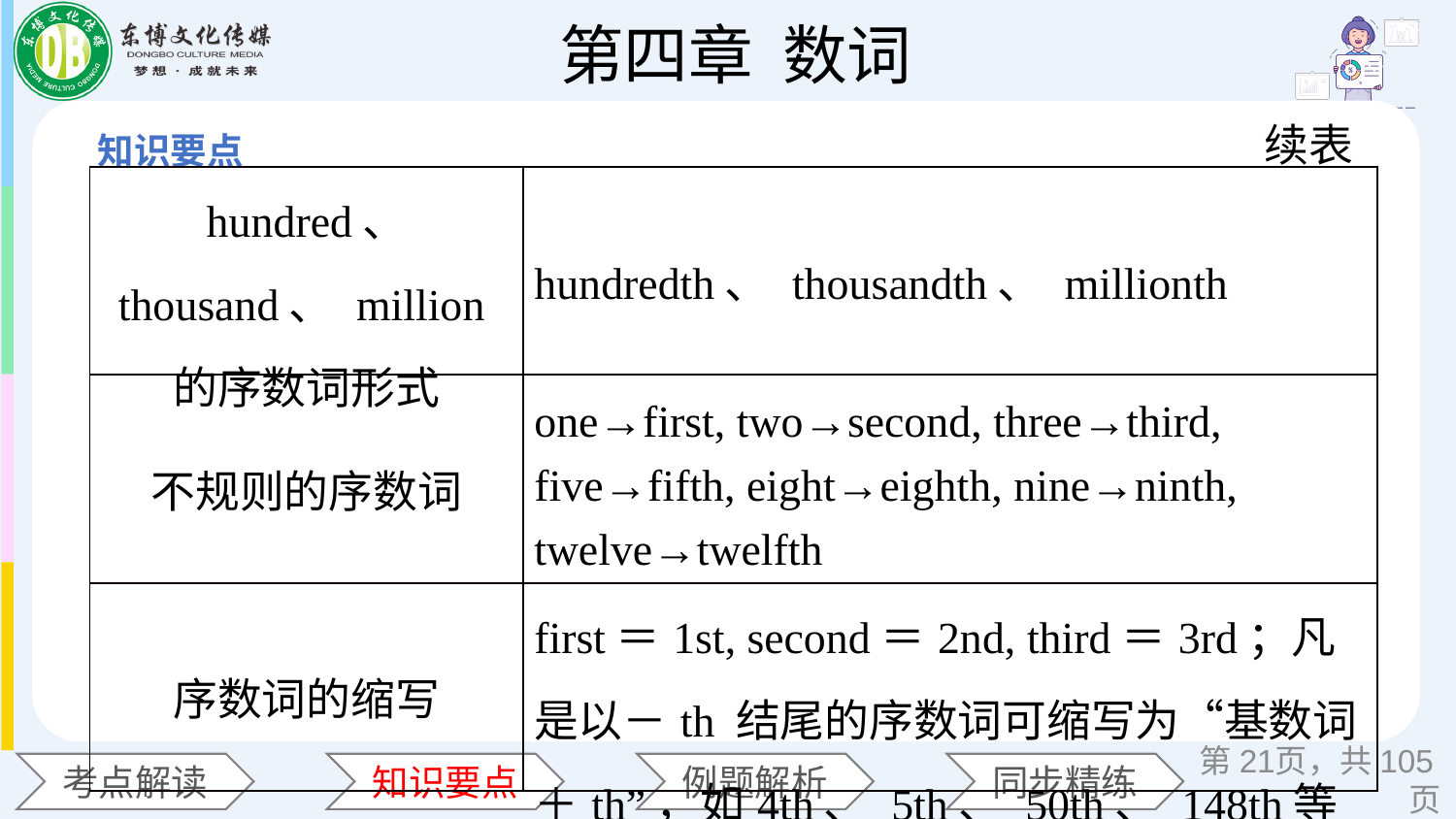

续表
| hundred、 thousand、 million的序数词形式 | hundredth、 thousandth、 millionth |
| --- | --- |
| 不规则的序数词 | one→first, two→second, three→third, five→fifth, eight→eighth, nine→ninth, twelve→twelfth |
| 序数词的缩写 | first＝1st, second＝2nd, third＝3rd；凡是以－th 结尾的序数词可缩写为“基数词＋th”，如4th、 5th、 50th、 148th等 |

第21页，共105页